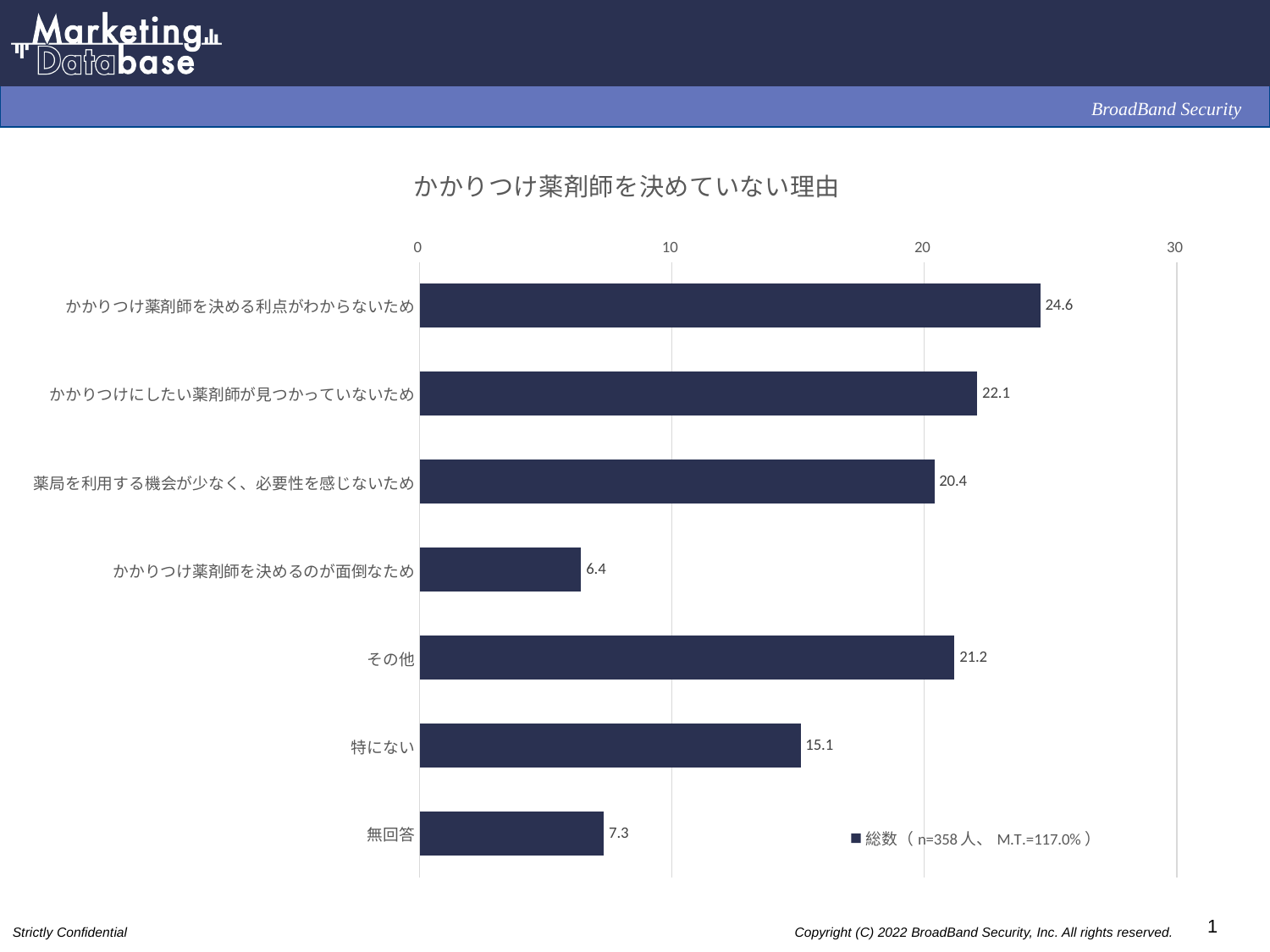

### Chart: かかりつけ薬剤師を決めていない理由

| Category | 総数（n=358人、M.T.=117.0%） |
|---|---|
| かかりつけ薬剤師を決める利点がわからないため | 24.6 |
| かかりつけにしたい薬剤師が見つかっていないため | 22.1 |
| 薬局を利用する機会が少なく、必要性を感じないため | 20.4 |
| かかりつけ薬剤師を決めるのが面倒なため | 6.4 |
| その他 | 21.2 |
| 特にない | 15.1 |
| 無回答 | 7.3 |